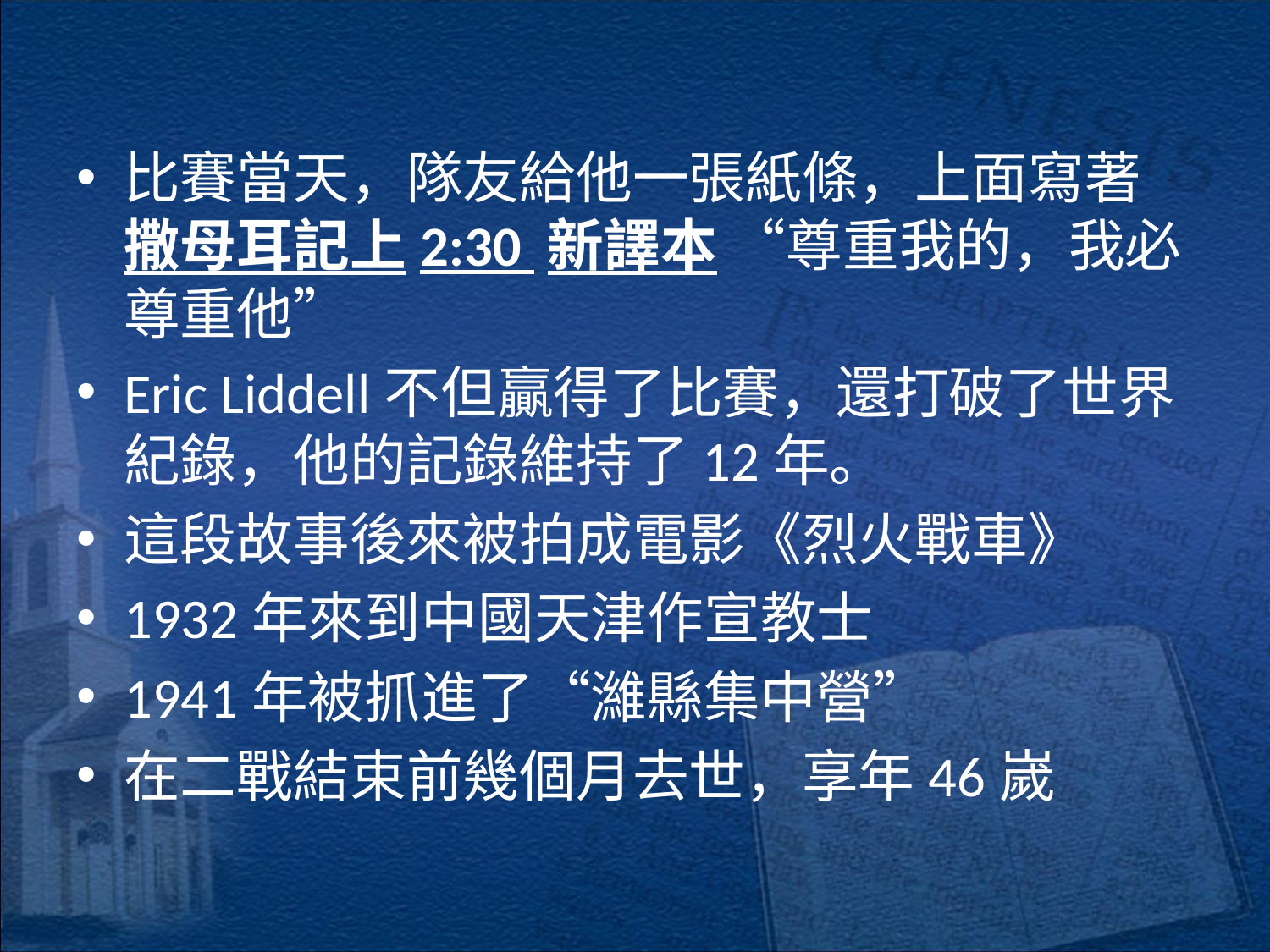

比賽當天，隊友給他一張紙條，上面寫著撒母耳記上2:30 新譯本 “尊重我的，我必尊重他”
Eric Liddell不但贏得了比賽，還打破了世界紀錄，他的記錄維持了12年。
這段故事後來被拍成電影《烈火戰車》
1932年來到中國天津作宣教士
1941年被抓進了“濰縣集中營”
在二戰結束前幾個月去世，享年46嵗